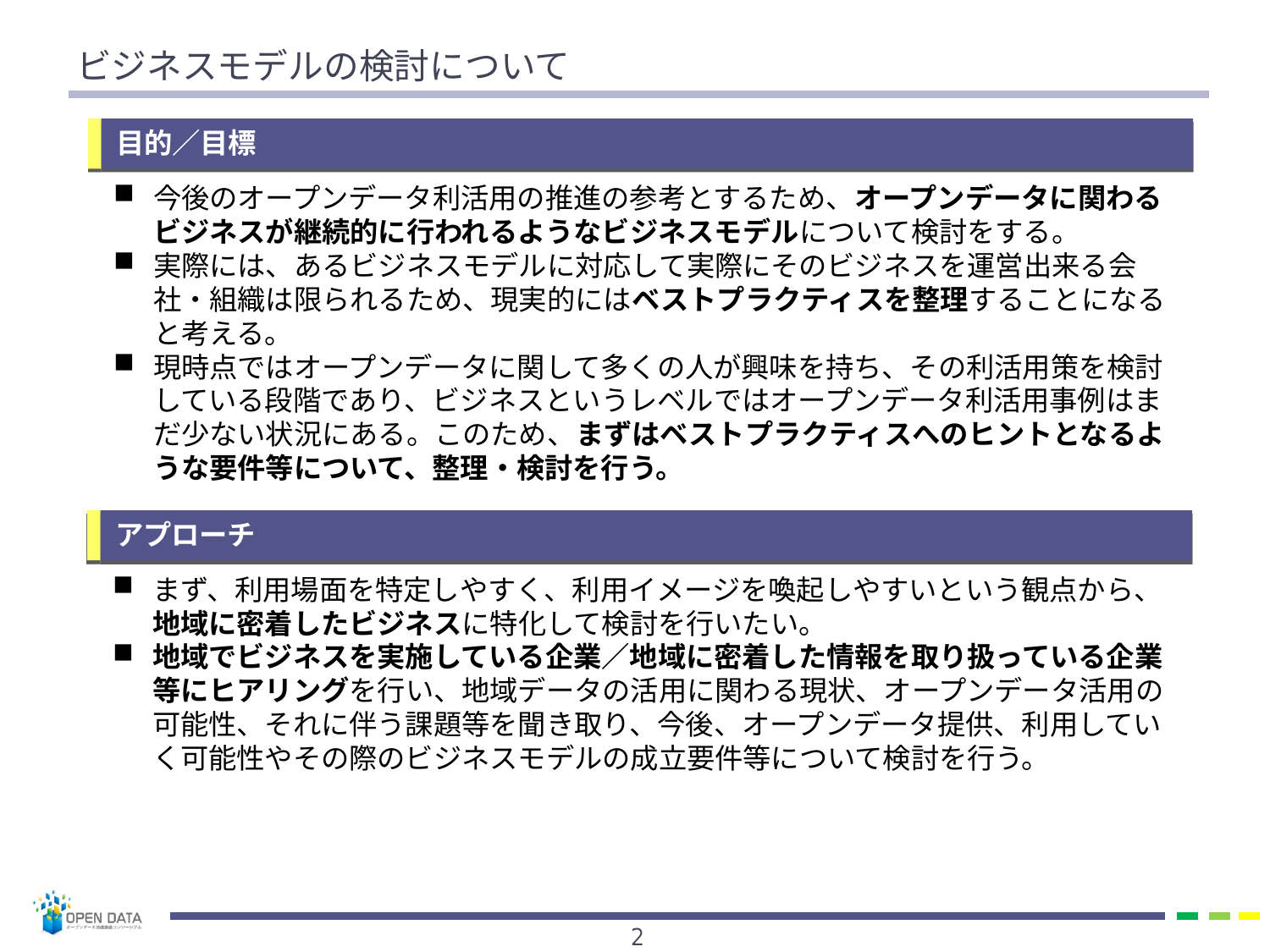

# ビジネスモデルの検討について

目的／目標
今後のオープンデータ利活用の推進の参考とするため、オープンデータに関わるビジネスが継続的に行われるようなビジネスモデルについて検討をする。
実際には、あるビジネスモデルに対応して実際にそのビジネスを運営出来る会社・組織は限られるため、現実的にはベストプラクティスを整理することになると考える。
現時点ではオープンデータに関して多くの人が興味を持ち、その利活用策を検討している段階であり、ビジネスというレベルではオープンデータ利活用事例はまだ少ない状況にある。このため、まずはベストプラクティスへのヒントとなるような要件等について、整理・検討を行う。

アプローチ
まず、利用場面を特定しやすく、利用イメージを喚起しやすいという観点から、地域に密着したビジネスに特化して検討を行いたい。
地域でビジネスを実施している企業／地域に密着した情報を取り扱っている企業等にヒアリングを行い、地域データの活用に関わる現状、オープンデータ活用の可能性、それに伴う課題等を聞き取り、今後、オープンデータ提供、利用していく可能性やその際のビジネスモデルの成立要件等について検討を行う。
2